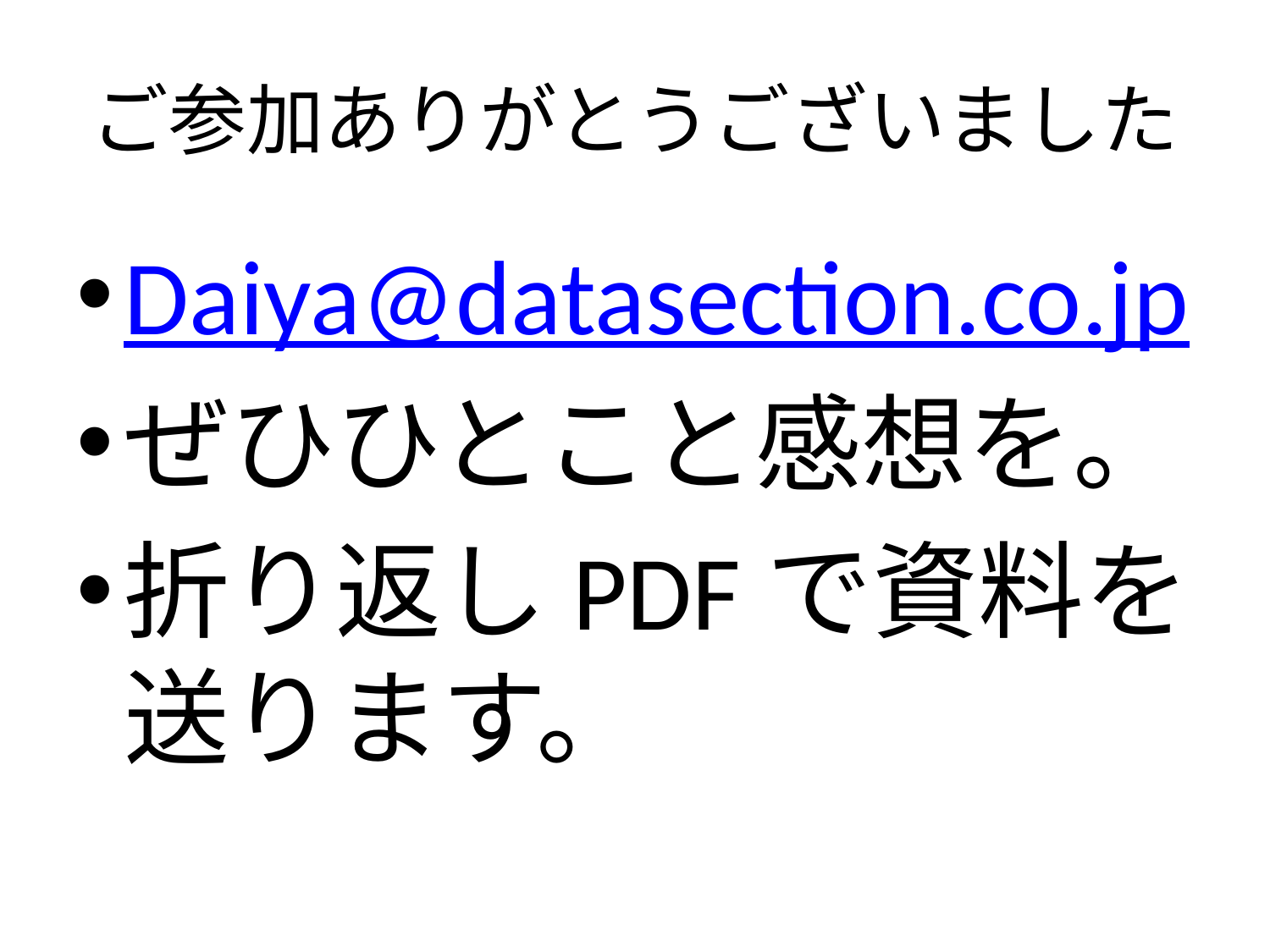

# ご参加ありがとうございました
Daiya@datasection.co.jp
ぜひひとこと感想を。
折り返しPDFで資料を送ります。